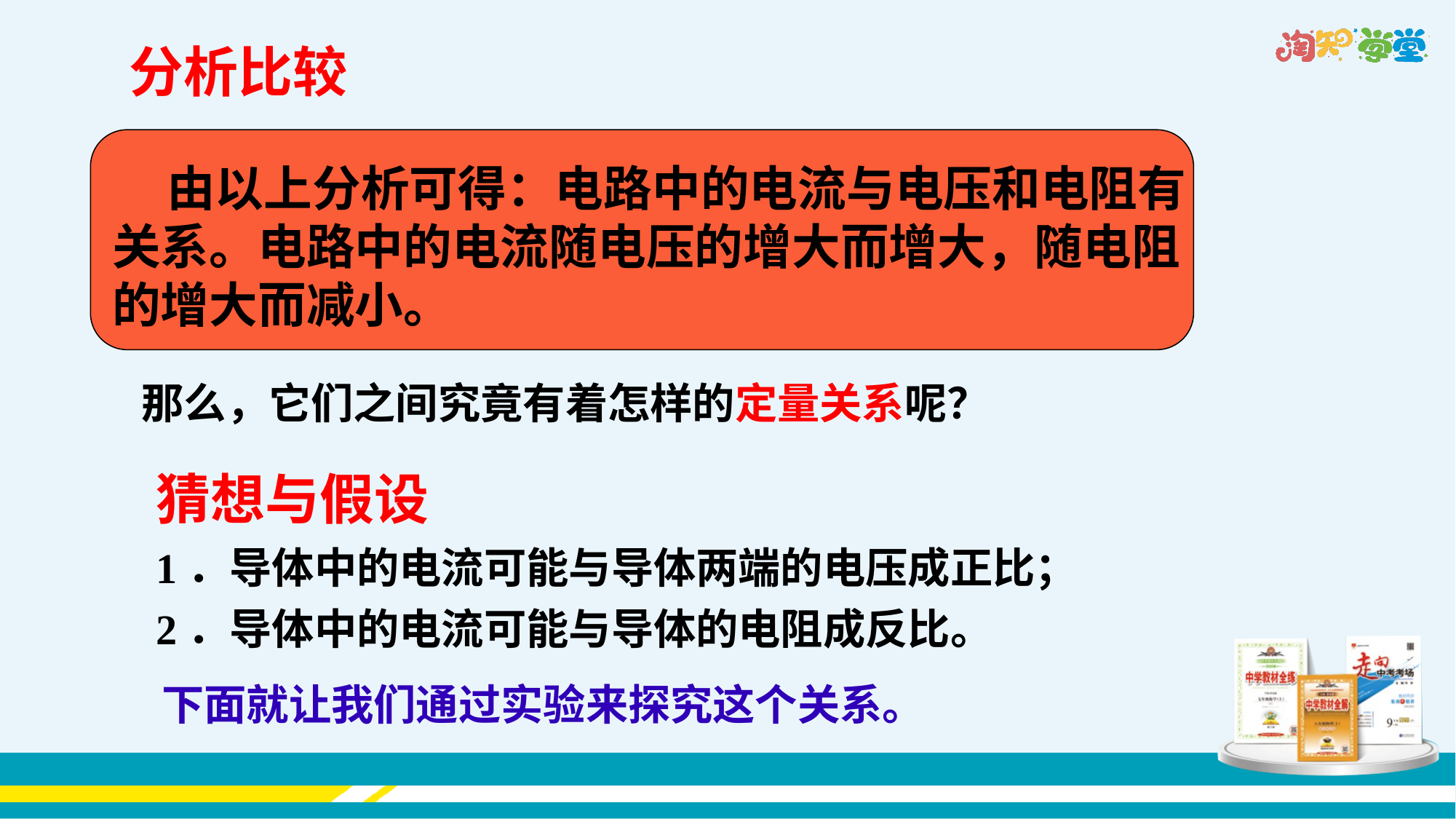

分析比较
由以上分析可得：电路中的电流与电压和电阻有
关系。电路中的电流随电压的增大而增大，随电阻
的增大而减小。
        那么，它们之间究竟有着怎样的定量关系呢？
猜想与假设
1．导体中的电流可能与导体两端的电压成正比；
2．导体中的电流可能与导体的电阻成反比。
下面就让我们通过实验来探究这个关系。